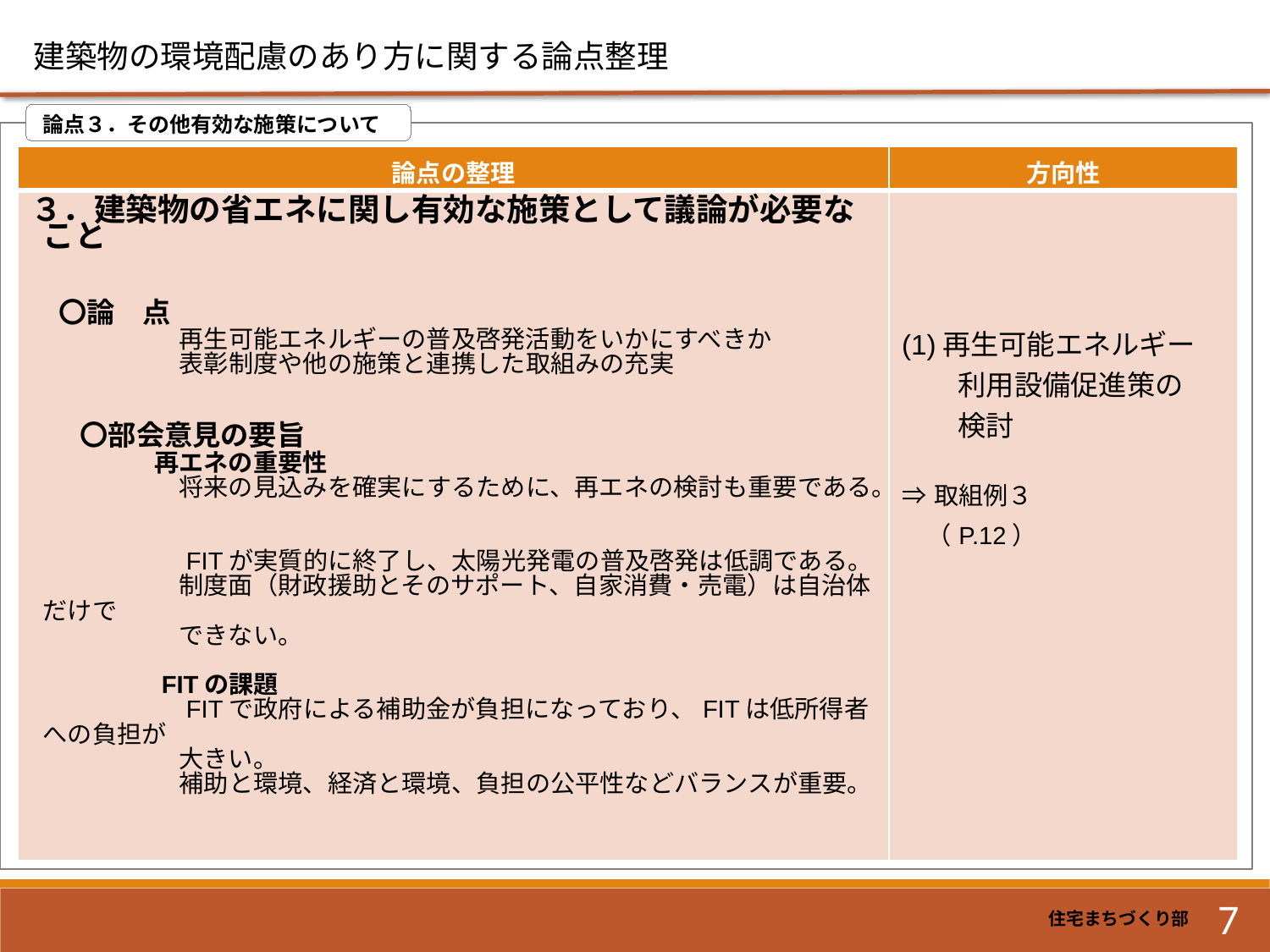

建築物の環境配慮のあり方に関する論点整理
 論点３．その他有効な施策について

| 論点の整理 | 方向性 |
| --- | --- |
| ３．建築物の省エネに関し有効な施策として議論が必要なこと 　　 　〇論　点 　　　　　　再生可能エネルギーの普及啓発活動をいかにすべきか 　　　　　　表彰制度や他の施策と連携した取組みの充実 　　〇部会意見の要旨 　　　　　再エネの重要性 　　　　　　将来の見込みを確実にするために、再エネの検討も重要である。 　　　　　　FITが実質的に終了し、太陽光発電の普及啓発は低調である。 　　　　　　制度面（財政援助とそのサポート、自家消費・売電）は自治体だけで 　　　　　　できない。 　　　　　FITの課題 　　　　　　FITで政府による補助金が負担になっており、FITは低所得者への負担が 　　　　　　大きい。 　　　　　　補助と環境、経済と環境、負担の公平性などバランスが重要。 | (1)再生可能エネルギー 　　利用設備促進策の 　　検討 ⇒取組例３ 　（P.12） |
7
住宅まちづくり部